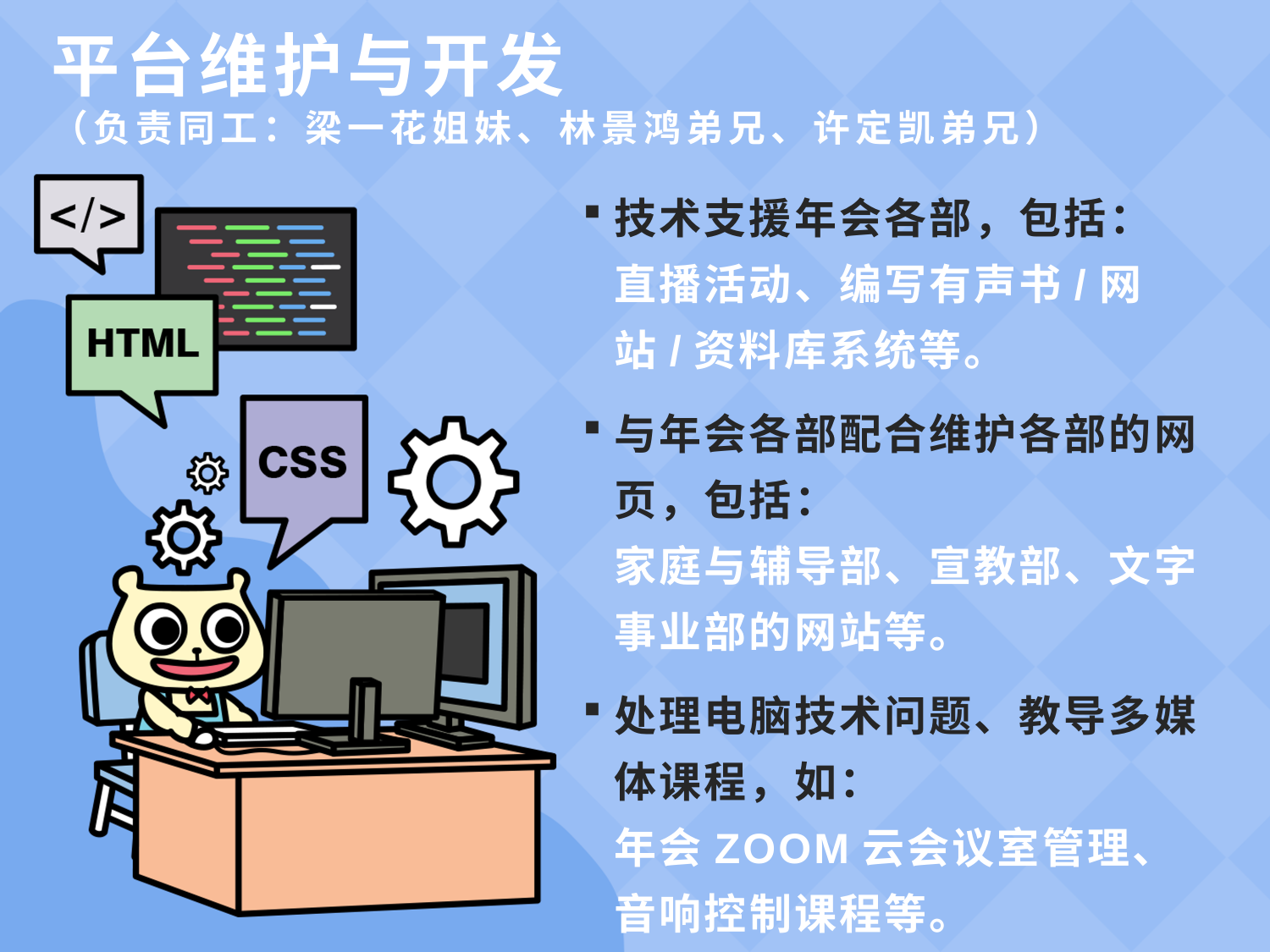

平台维护与开发
（负责同工：梁一花姐妹、林景鸿弟兄、许定凯弟兄）
技术支援年会各部，包括：
直播活动、编写有声书/网站/资料库系统等。
与年会各部配合维护各部的网页，包括：
家庭与辅导部、宣教部、文字事业部的网站等。
处理电脑技术问题、教导多媒体课程，如：
年会ZOOM云会议室管理、
音响控制课程等。